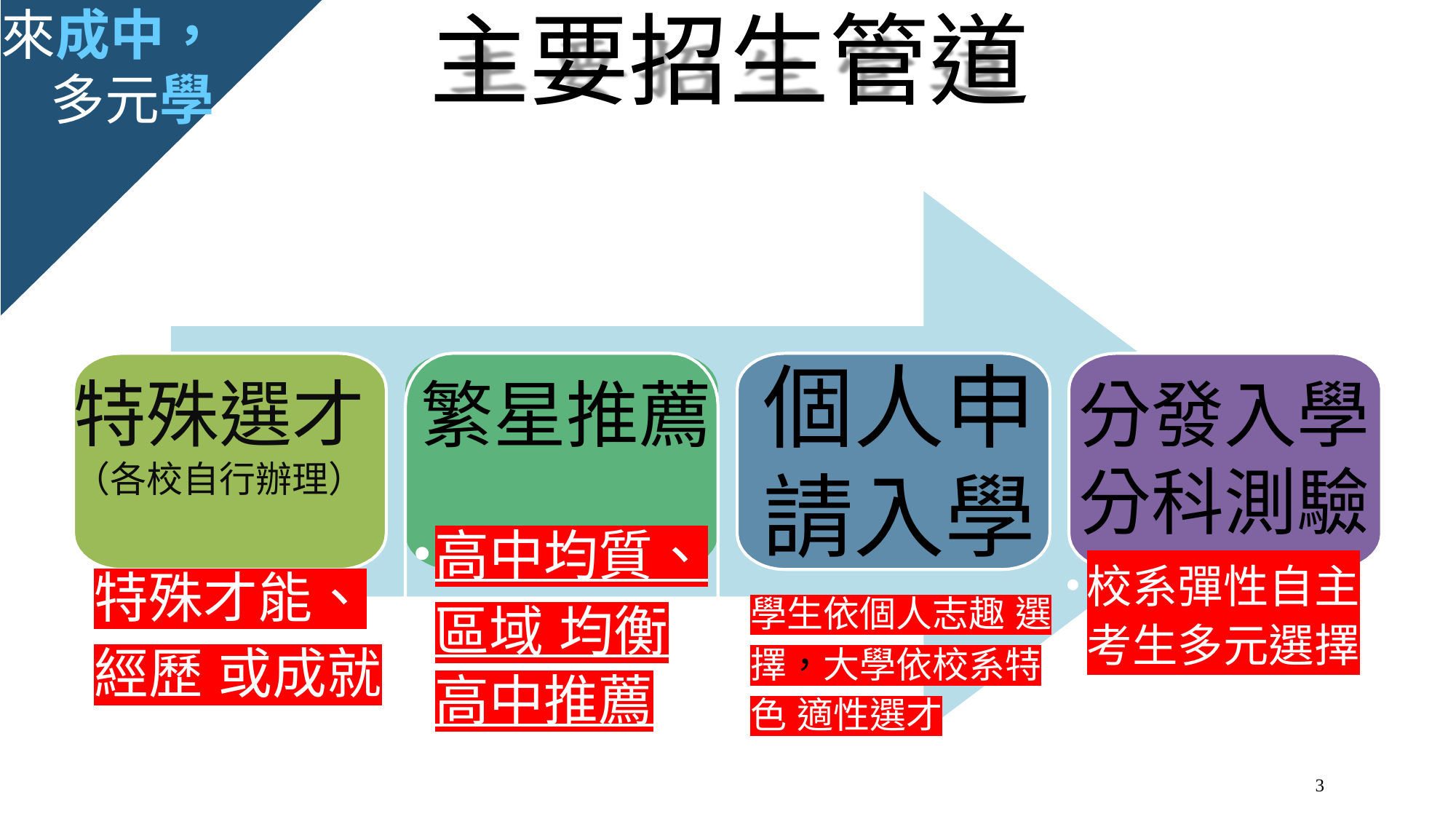

來成中，
   多元學

# 主要招生管道

個人申請入學
學生依個人志趣 選擇，大學依校系特色 適性選才
繁星推薦

高中均質、區域 均衡
高中推薦
分發入學
分科測驗
校系彈性自主
考生多元選擇

特殊選才
（各校自行辦理）

特殊才能、經歷 或成就
3